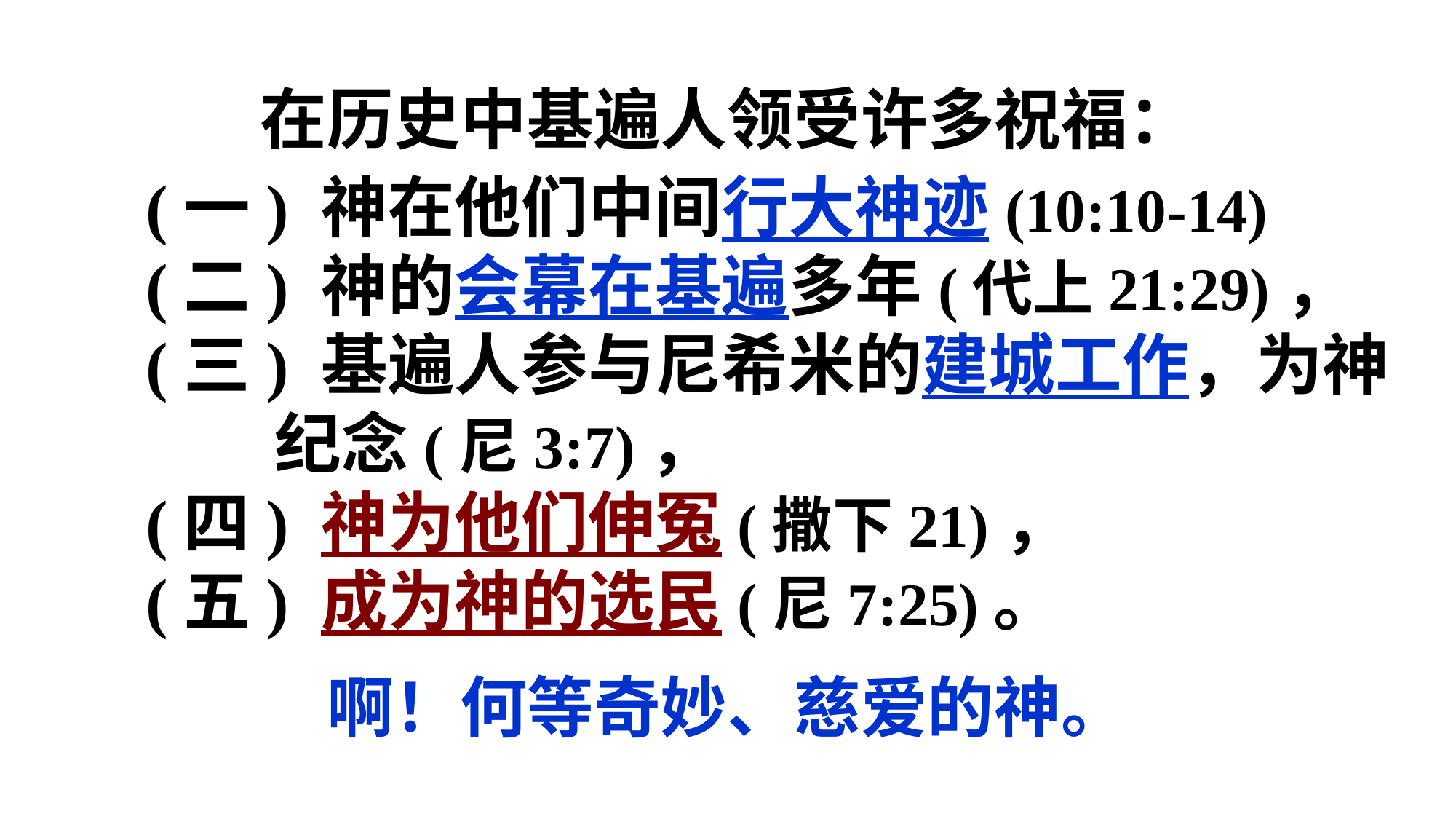

在历史中基遍人领受许多祝福：
(一) 神在他们中间行大神迹(10:10-14)
(二) 神的会幕在基遍多年(代上21:29)，
(三) 基遍人参与尼希米的建城工作，为神纪念(尼3:7)，
(四) 神为他们伸冤(撒下21)，
(五) 成为神的选民(尼7:25)。
啊！何等奇妙、慈爱的神。